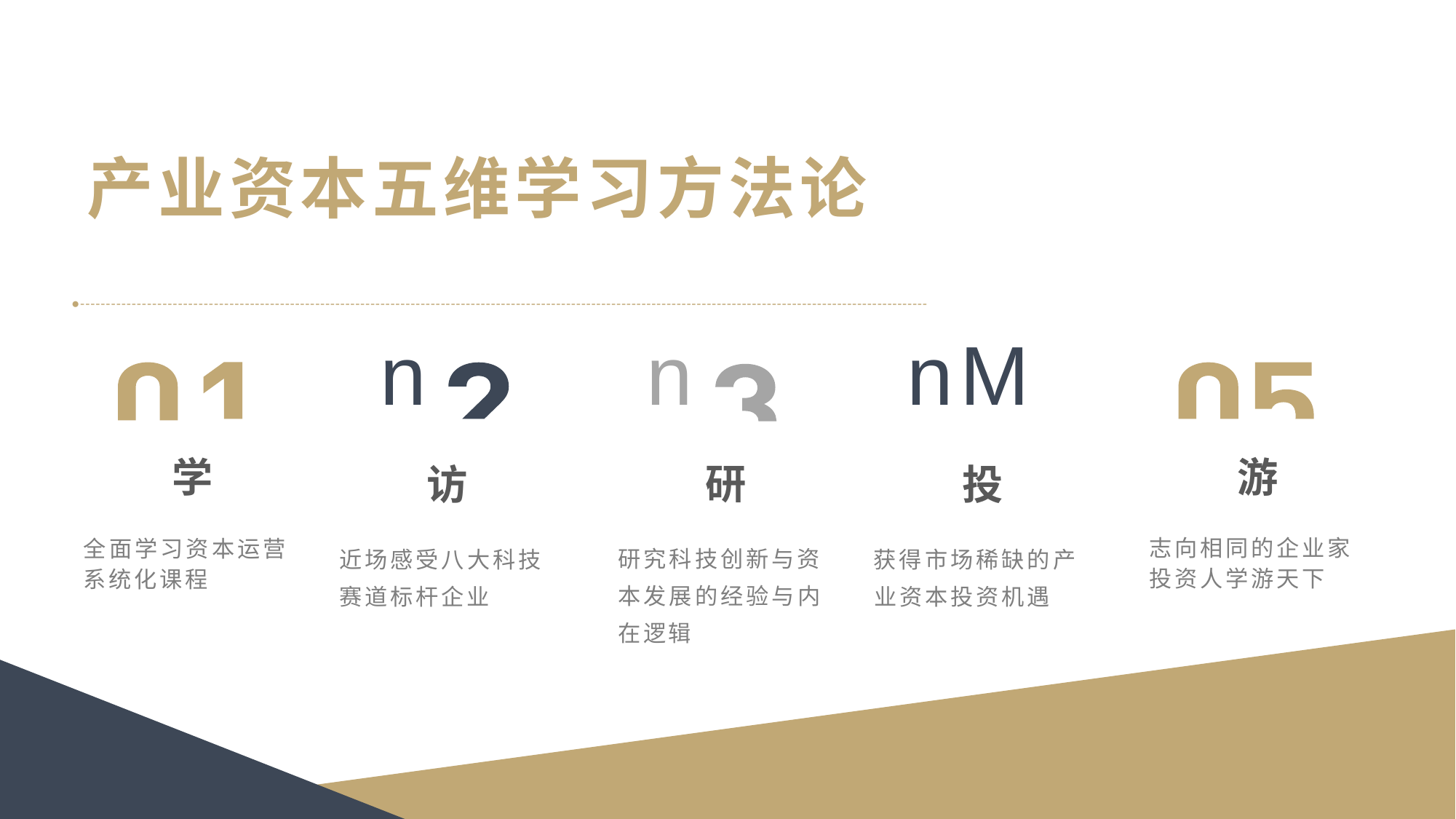

产业资本五维学习方法论

●------------------------------------------------------------------------------------------------------------------------------------------------------------------------

n         n       nM

学

全面学习资本运营 系统化课程

游

志向相同的企业家 投资人学游天下
| 访 近场感受八大科技 赛道标杆企业 | 研 研究科技创新与资 本发展的经验与内 在逻辑 | 投 获得市场稀缺的产 业资本投资机遇 |
| --- | --- | --- |